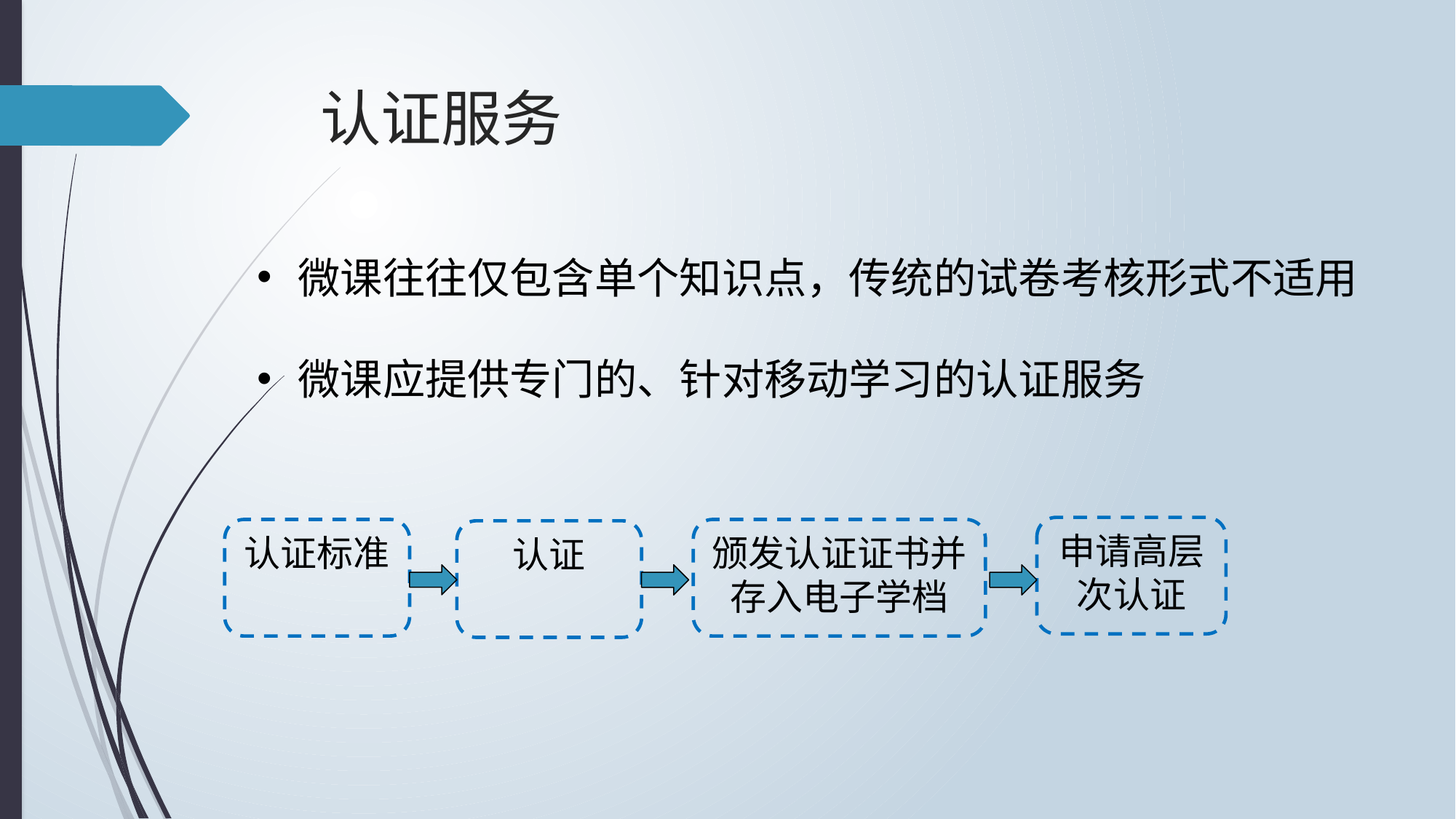

# 认证服务
微课往往仅包含单个知识点，传统的试卷考核形式不适用

微课应提供专门的、针对移动学习的认证服务
申请高层次认证
认证标准
颁发认证证书并存入电子学档
认证